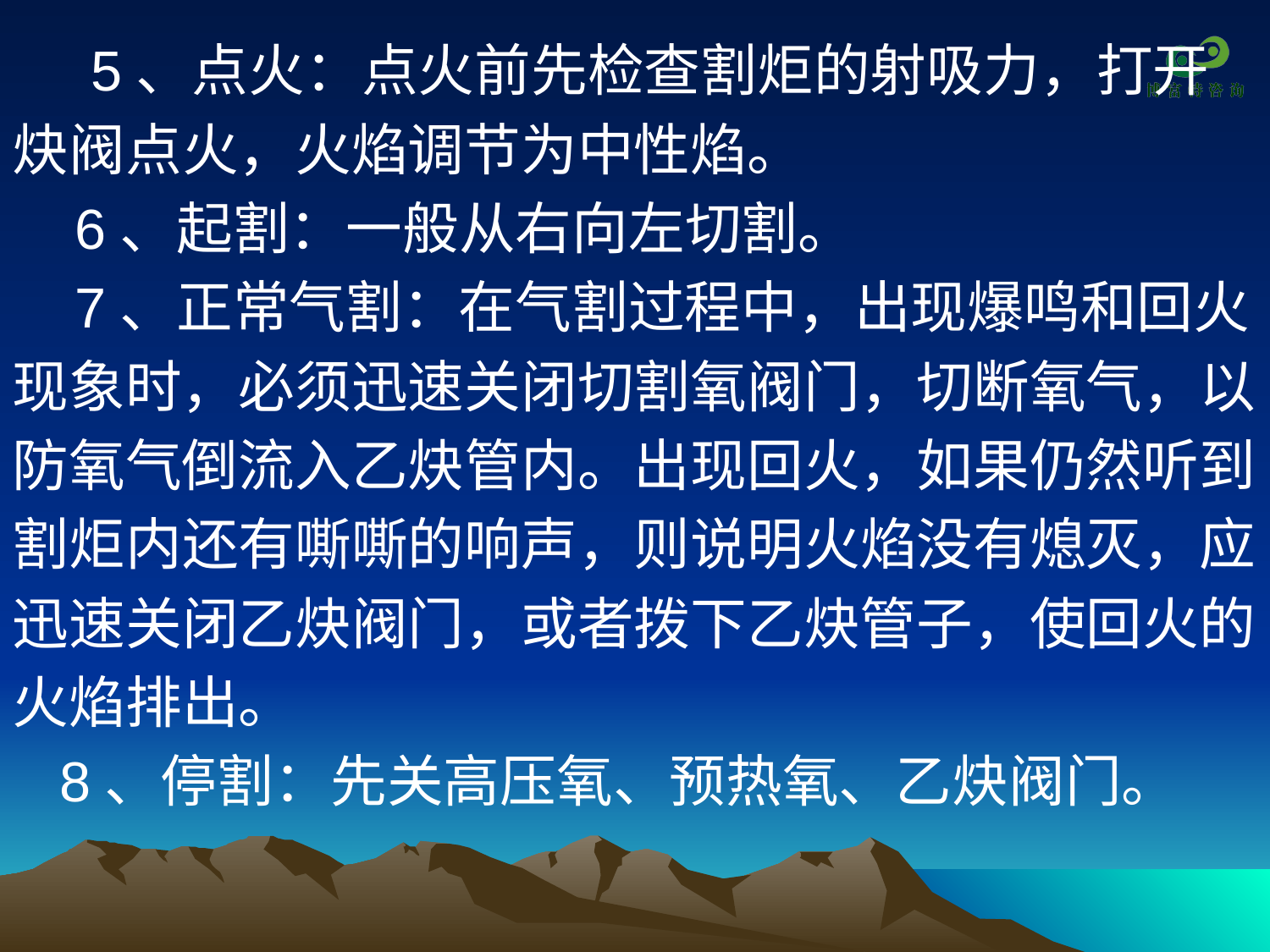

5、点火：点火前先检查割炬的射吸力，打开
炔阀点火，火焰调节为中性焰。
    6、起割：一般从右向左切割。
    7、正常气割：在气割过程中，出现爆鸣和回火
现象时，必须迅速关闭切割氧阀门，切断氧气，以
防氧气倒流入乙炔管内。出现回火，如果仍然听到
割炬内还有嘶嘶的响声，则说明火焰没有熄灭，应
迅速关闭乙炔阀门，或者拨下乙炔管子，使回火的
火焰排出。
   8、停割：先关高压氧、预热氧、乙炔阀门。